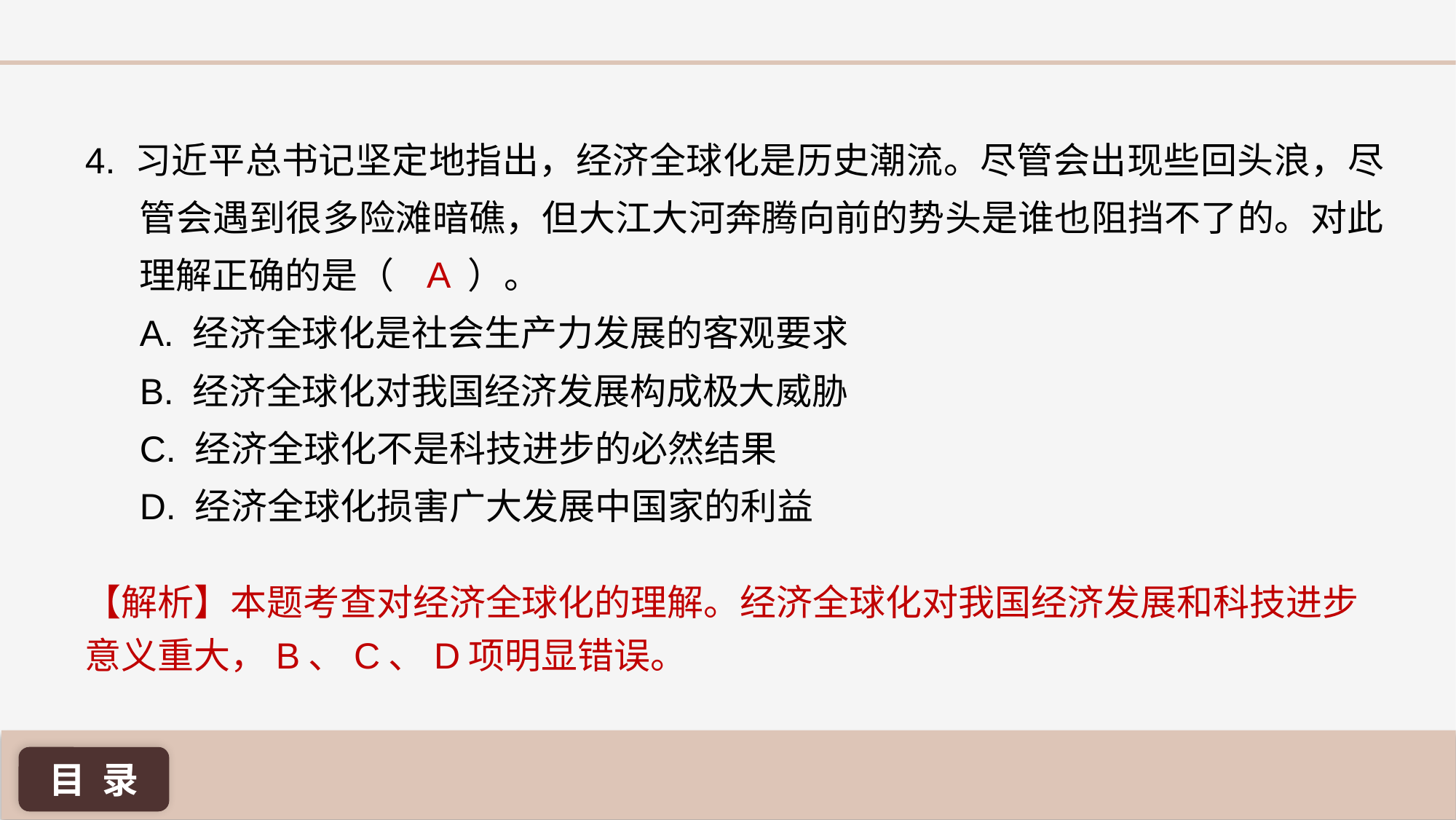

4. 习近平总书记坚定地指出，经济全球化是历史潮流。尽管会出现些回头浪，尽管会遇到很多险滩暗礁，但大江大河奔腾向前的势头是谁也阻挡不了的。对此理解正确的是（         ）。
A. 经济全球化是社会生产力发展的客观要求
B. 经济全球化对我国经济发展构成极大威胁
C. 经济全球化不是科技进步的必然结果
D. 经济全球化损害广大发展中国家的利益
A
【解析】本题考查对经济全球化的理解。经济全球化对我国经济发展和科技进步意义重大，B、C、D项明显错误。